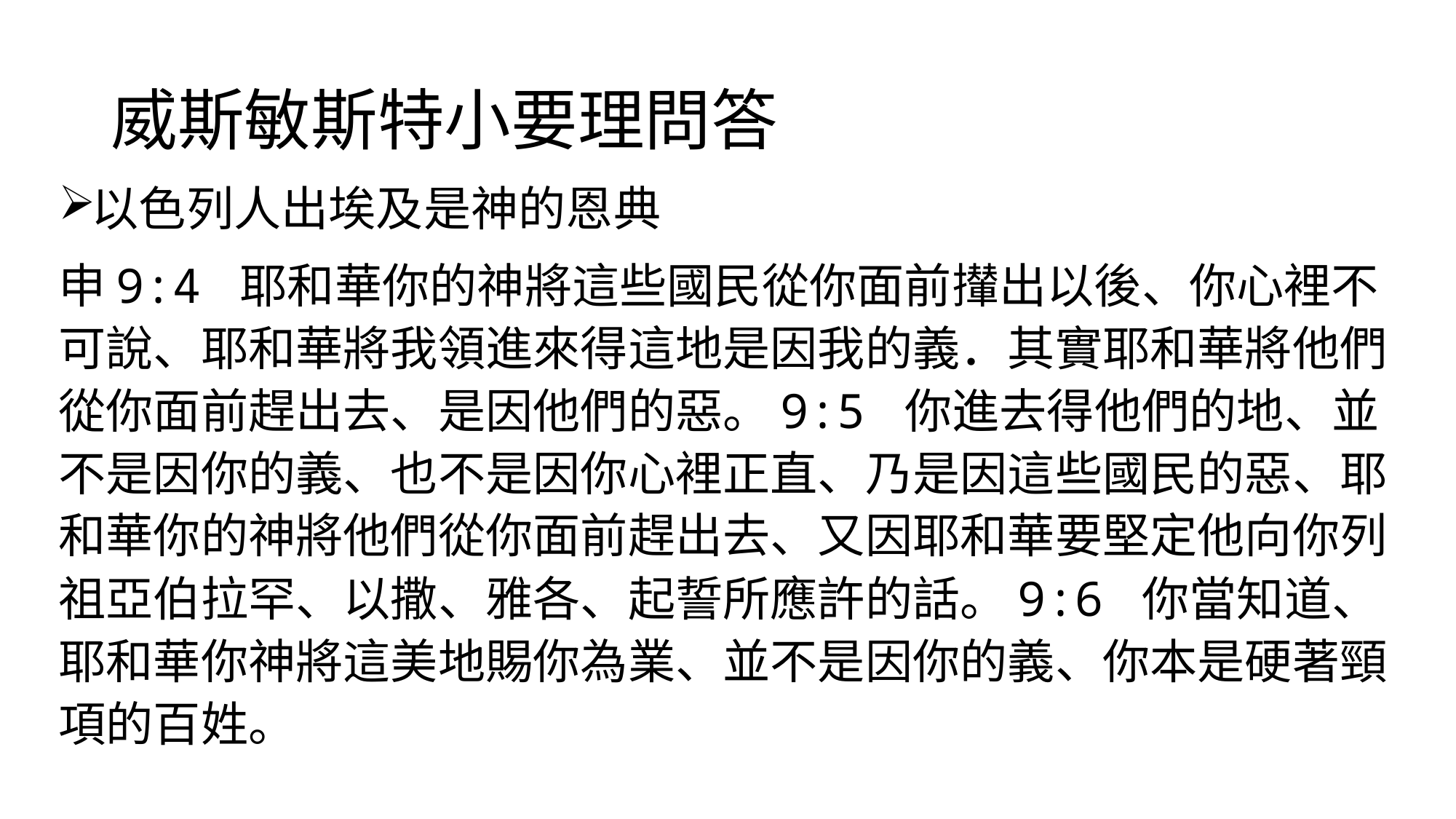

# 威斯敏斯特小要理問答
以色列人出埃及是神的恩典
申9:4 耶和華你的神將這些國民從你面前攆出以後、你心裡不可說、耶和華將我領進來得這地是因我的義．其實耶和華將他們從你面前趕出去、是因他們的惡。9:5 你進去得他們的地、並不是因你的義、也不是因你心裡正直、乃是因這些國民的惡、耶和華你的神將他們從你面前趕出去、又因耶和華要堅定他向你列祖亞伯拉罕、以撒、雅各、起誓所應許的話。9:6 你當知道、耶和華你神將這美地賜你為業、並不是因你的義、你本是硬著頸項的百姓。